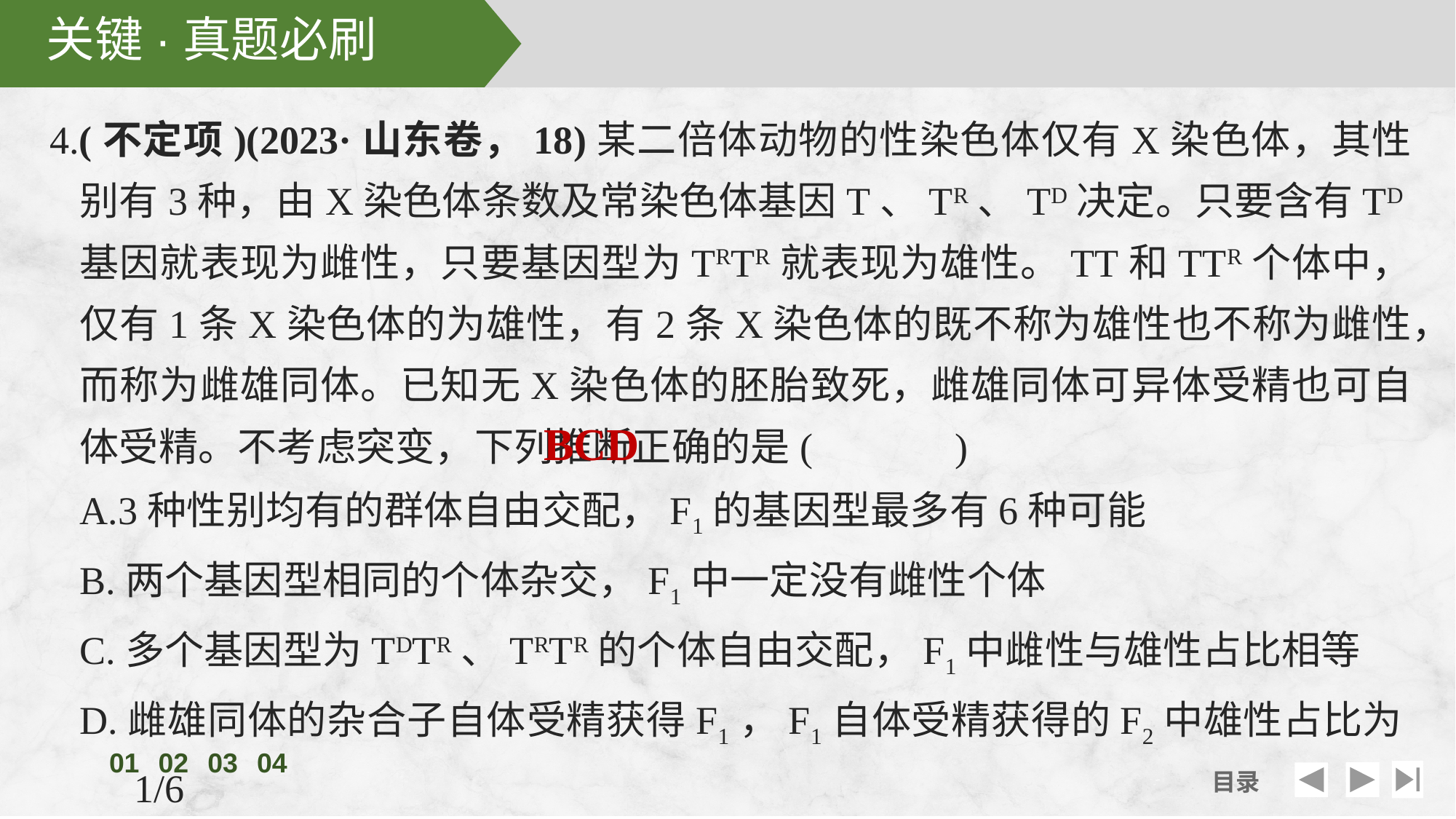

4.(不定项)(2023·山东卷，18)某二倍体动物的性染色体仅有X染色体，其性别有3种，由X染色体条数及常染色体基因T、TR、TD决定。只要含有TD基因就表现为雌性，只要基因型为TRTR就表现为雄性。TT和TTR个体中，仅有1条X染色体的为雄性，有2条X染色体的既不称为雄性也不称为雌性，而称为雌雄同体。已知无X染色体的胚胎致死，雌雄同体可异体受精也可自体受精。不考虑突变，下列推断正确的是(　     　)
A.3种性别均有的群体自由交配，F1的基因型最多有6种可能
B.两个基因型相同的个体杂交，F1中一定没有雌性个体
C.多个基因型为TDTR、TRTR的个体自由交配，F1中雌性与雄性占比相等
D.雌雄同体的杂合子自体受精获得F1，F1自体受精获得的F2中雄性占比为1/6
BCD